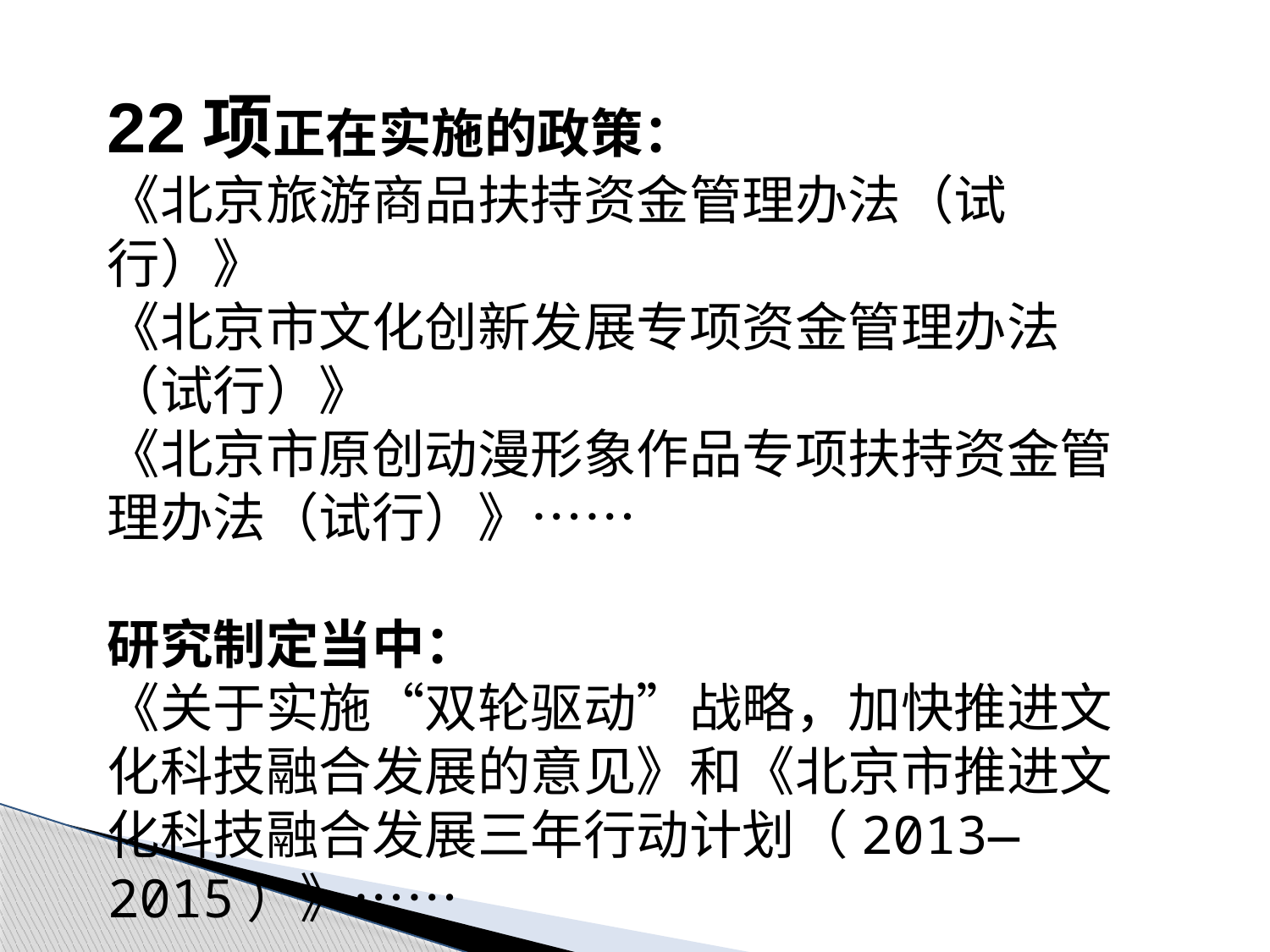

22项正在实施的政策：
《北京旅游商品扶持资金管理办法（试行）》
《北京市文化创新发展专项资金管理办法（试行）》
《北京市原创动漫形象作品专项扶持资金管理办法（试行）》……

研究制定当中：
《关于实施“双轮驱动”战略，加快推进文化科技融合发展的意见》和《北京市推进文化科技融合发展三年行动计划（2013—2015）》……